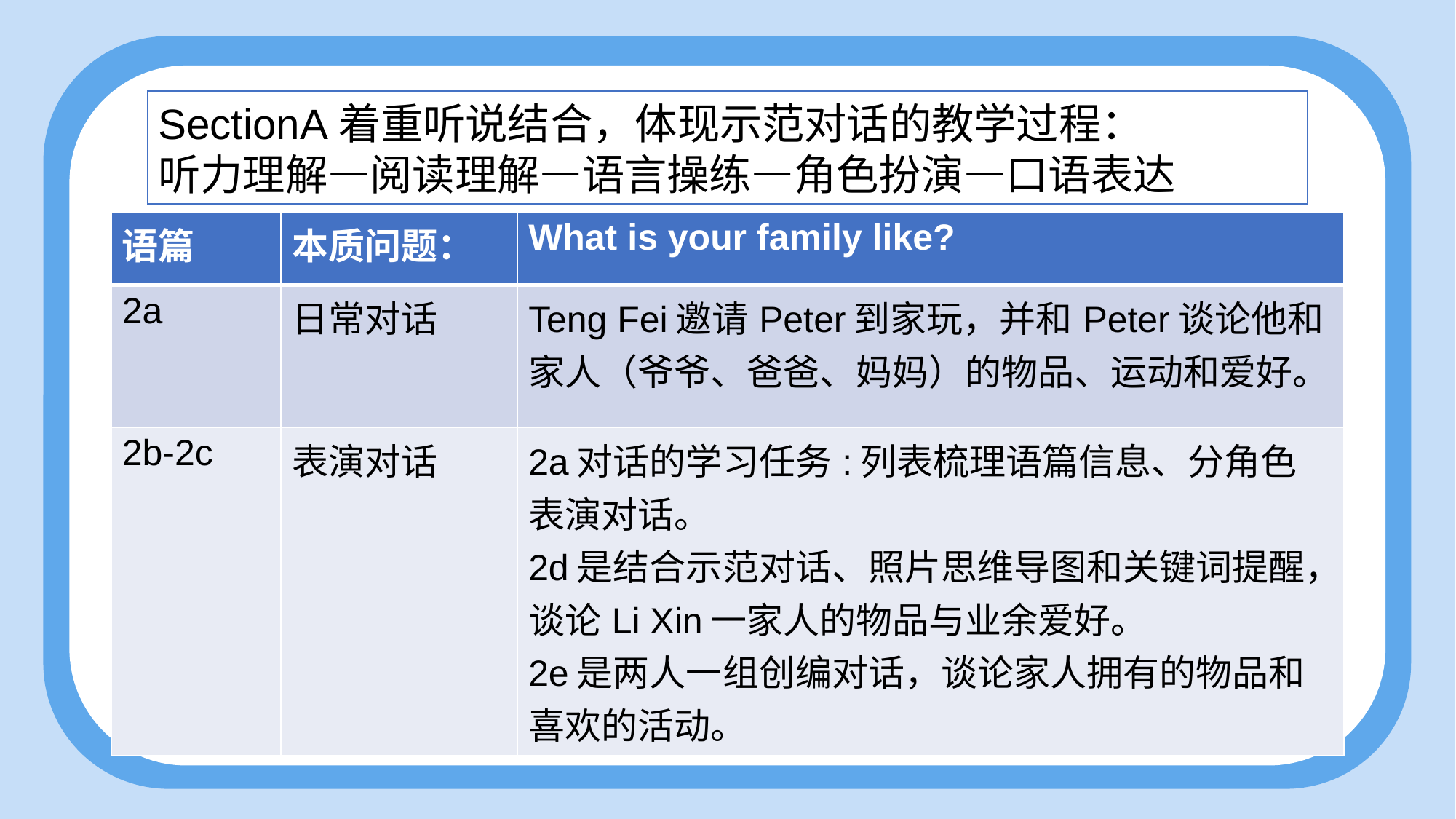

SectionA着重听说结合，体现示范对话的教学过程：
听力理解—阅读理解—语言操练—角色扮演—口语表达
单元内容研读-Section A
| 语篇 | 本质问题： | What is your family like? |
| --- | --- | --- |
| 2a | 日常对话 | Teng Fei邀请Peter到家玩，并和Peter谈论他和家人（爷爷、爸爸、妈妈）的物品、运动和爱好。 |
| 2b-2c | 表演对话 | 2a对话的学习任务:列表梳理语篇信息、分角色表演对话。 2d是结合示范对话、照片思维导图和关键词提醒，谈论Li Xin一家人的物品与业余爱好。 2e是两人一组创编对话，谈论家人拥有的物品和喜欢的活动。 |